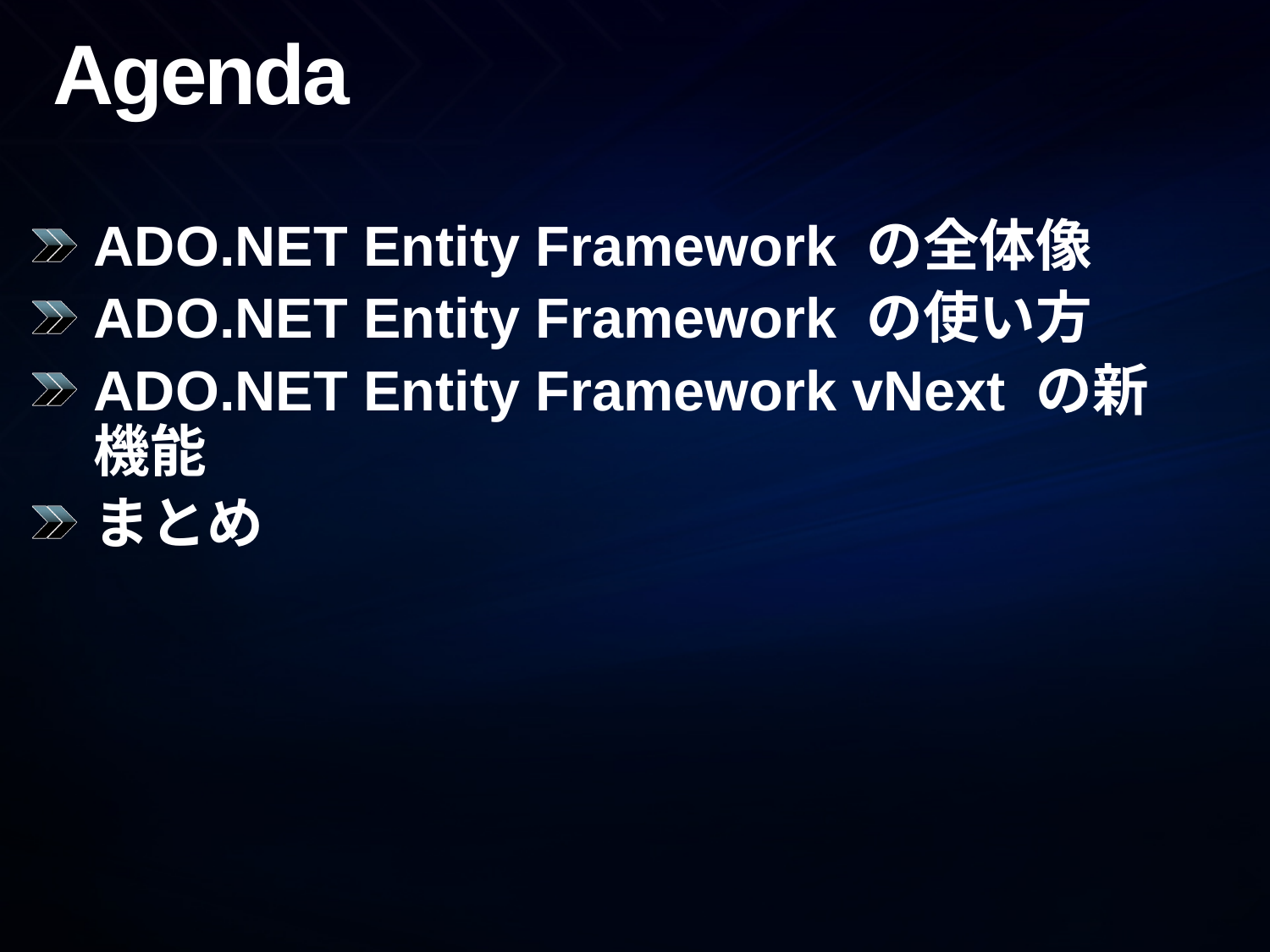

# Agenda

ADO.NET Entity Framework の全体像
ADO.NET Entity Framework の使い方
ADO.NET Entity Framework vNext の新機能
まとめ